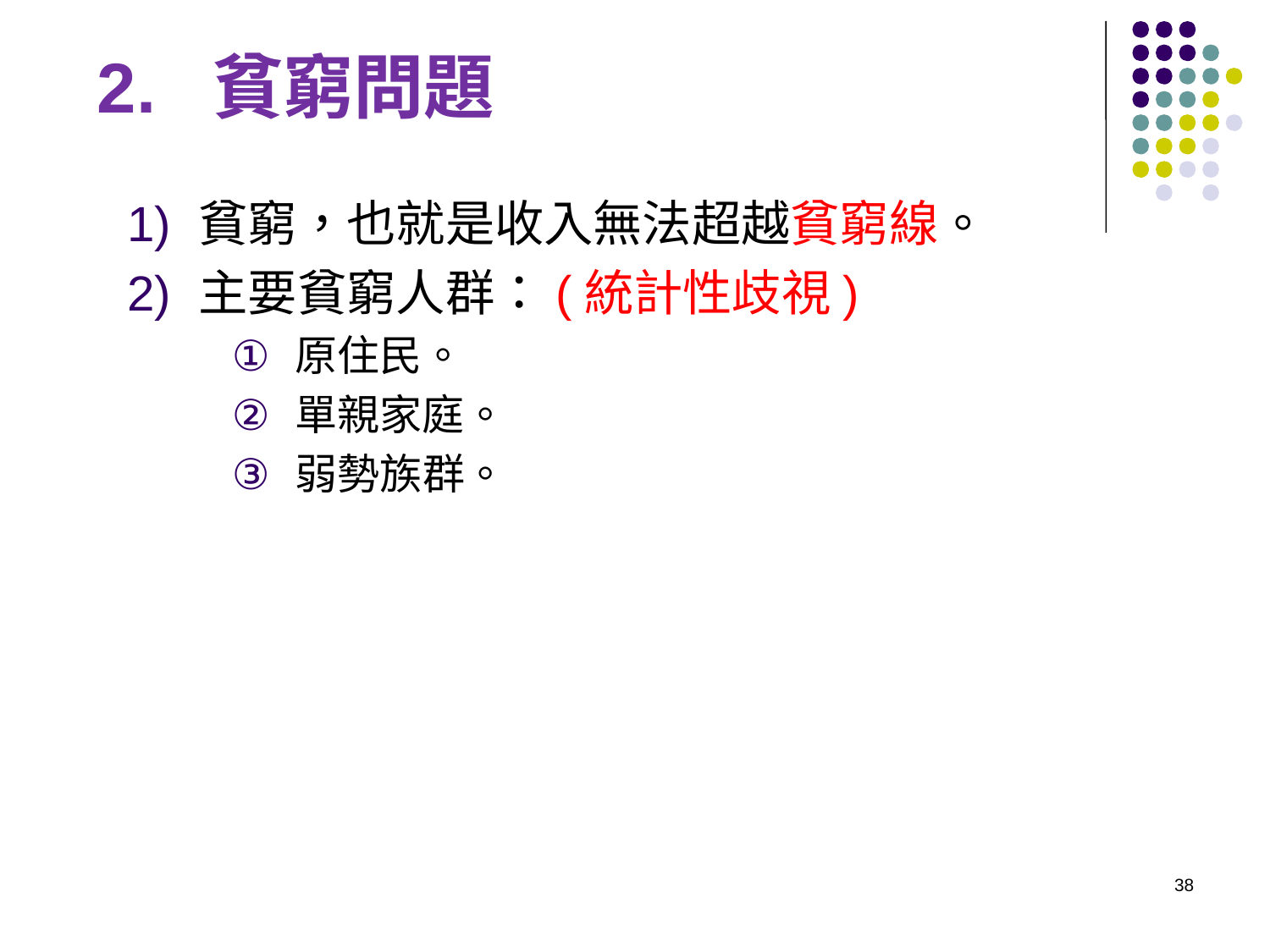

2.  貧窮問題
貧窮，也就是收入無法超越貧窮線。
主要貧窮人群：(統計性歧視)
原住民。
單親家庭。
弱勢族群。

38